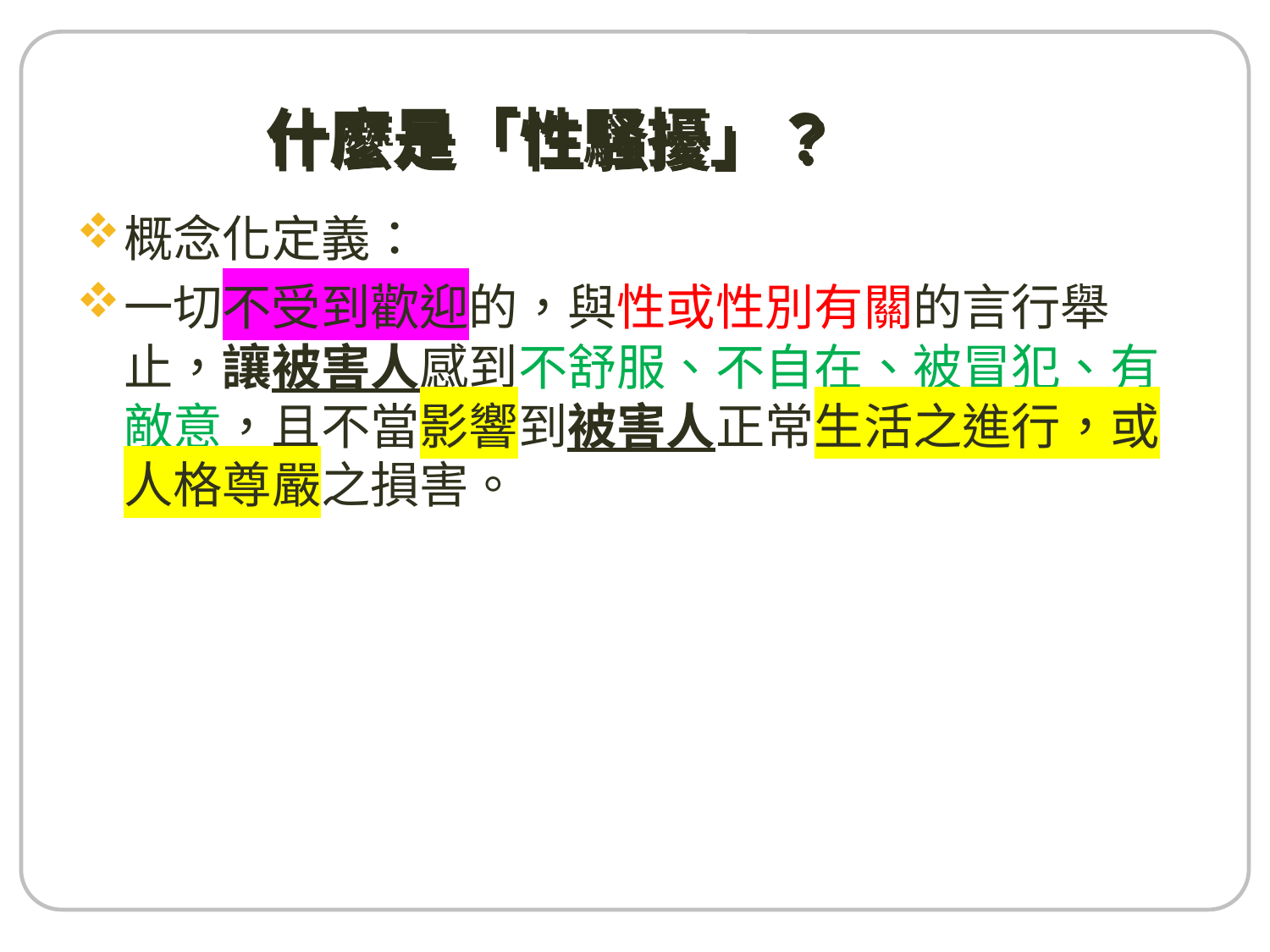

# 什麼是「性騷擾」？
概念化定義：
一切不受到歡迎的，與性或性別有關的言行舉止，讓被害人感到不舒服、不自在、被冒犯、有敵意，且不當影響到被害人正常生活之進行，或人格尊嚴之損害。